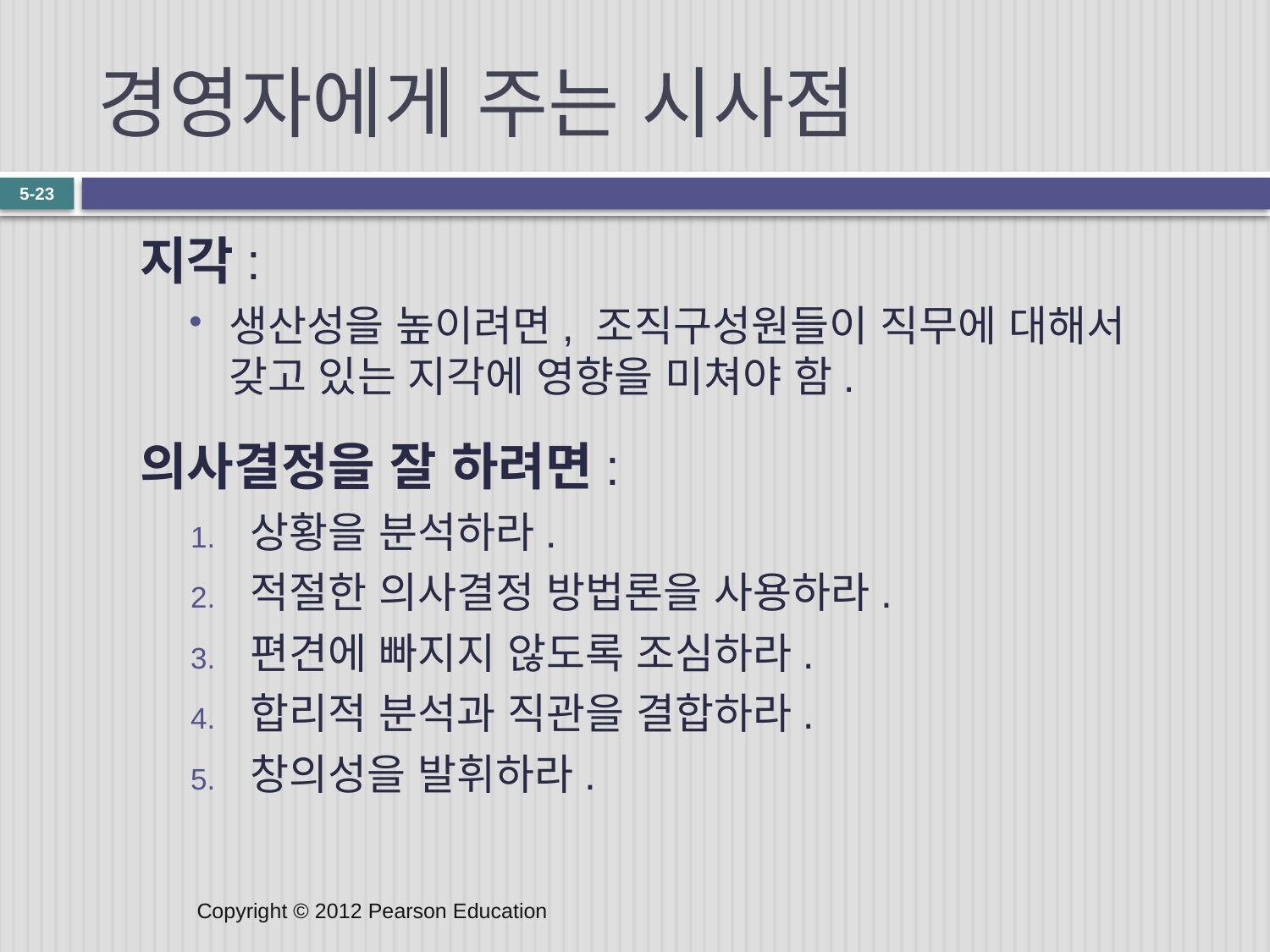

# 경영자에게 주는 시사점
5-23
지각:
생산성을 높이려면, 조직구성원들이 직무에 대해서 갖고 있는 지각에 영향을 미쳐야 함.
의사결정을 잘 하려면:
 상황을 분석하라.
 적절한 의사결정 방법론을 사용하라.
 편견에 빠지지 않도록 조심하라.
 합리적 분석과 직관을 결합하라.
 창의성을 발휘하라.